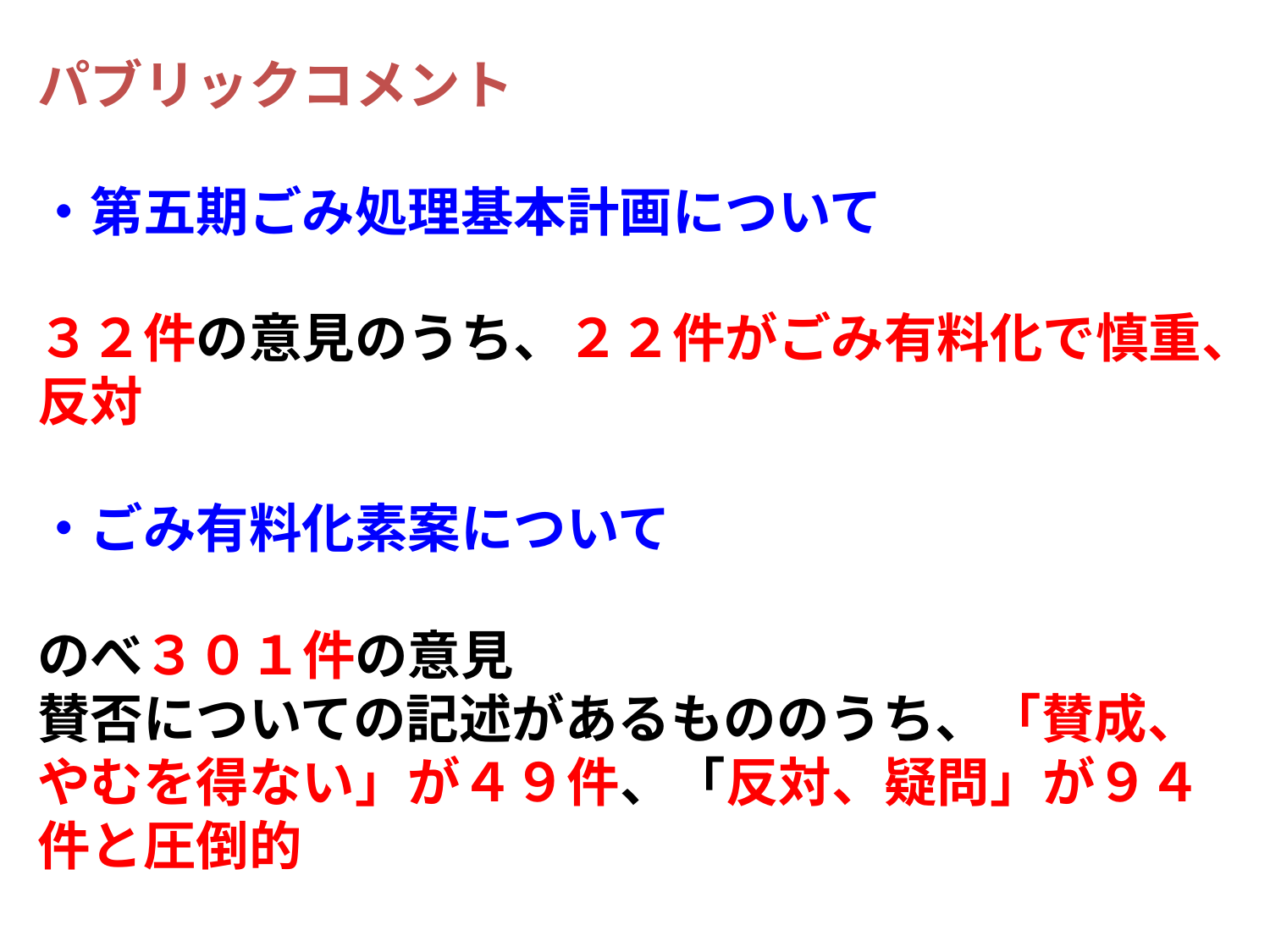

# パブリックコメント ・第五期ごみ処理基本計画について ３２件の意見のうち、２２件がごみ有料化で慎重、反対 ・ごみ有料化素案について のべ３０１件の意見 賛否についての記述があるもののうち、「賛成、やむを得ない」が４９件、「反対、疑問」が９４件と圧倒的